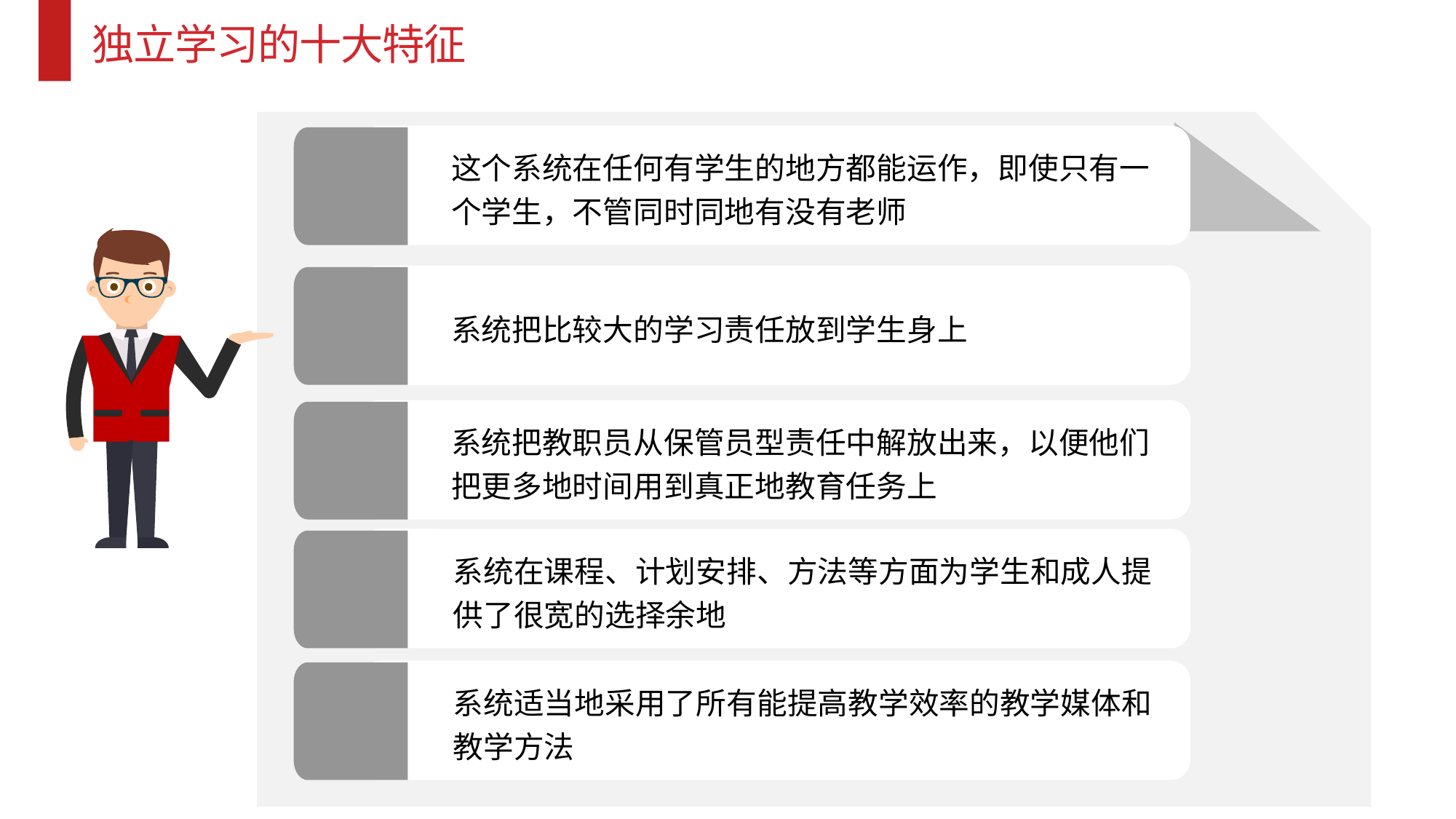

独立学习的十大特征

这个系统在任何有学生的地方都能运作，即使只有一个学生，不管同时同地有没有老师

系统把比较大的学习责任放到学生身上

系统把教职员从保管员型责任中解放出来，以便他们把更多地时间用到真正地教育任务上

系统在课程、计划安排、方法等方面为学生和成人提供了很宽的选择余地

系统适当地采用了所有能提高教学效率的教学媒体和教学方法